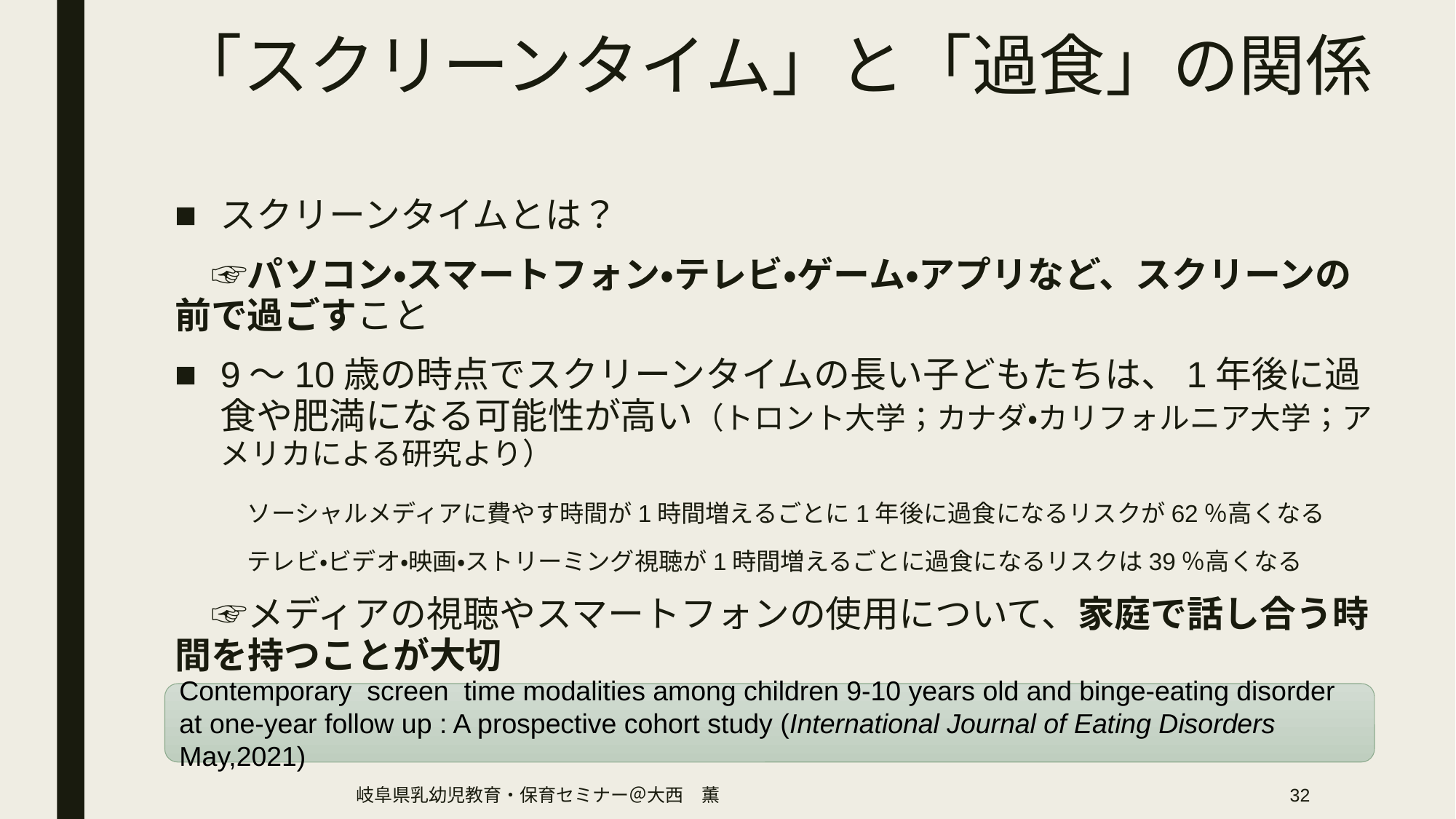

# 「スクリーンタイム」と「過食」の関係
スクリーンタイムとは？
　☞パソコン・スマートフォン・テレビ・ゲーム・アプリなど、スクリーンの前で過ごすこと
9～10歳の時点でスクリーンタイムの長い子どもたちは、1年後に過食や肥満になる可能性が高い（トロント大学；カナダ・カリフォルニア大学；アメリカによる研究より）
　　ソーシャルメディアに費やす時間が1時間増えるごとに1年後に過食になるリスクが62％高くなる
　　　テレビ・ビデオ・映画・ストリーミング視聴が1時間増えるごとに過食になるリスクは39％高くなる
　☞メディアの視聴やスマートフォンの使用について、家庭で話し合う時間を持つことが大切
Contemporary  screen  time modalities among children 9-10 years old and binge-eating disorder at one-year follow up : A prospective cohort study (International Journal of Eating Disorders  May,2021)
岐阜県乳幼児教育・保育セミナー＠大西　薫
32